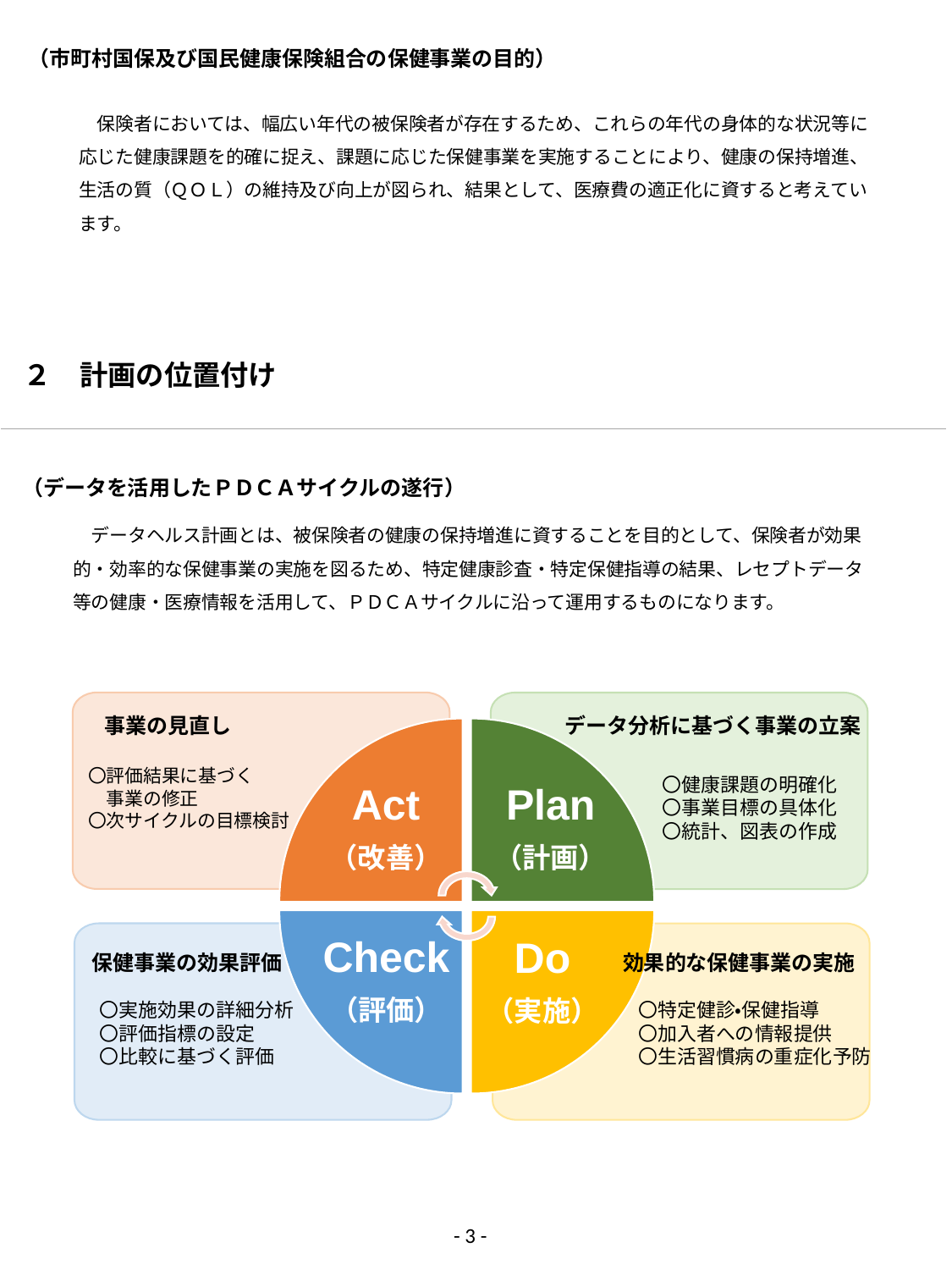

（市町村国保及び国民健康保険組合の保健事業の目的）
　保険者においては、幅広い年代の被保険者が存在するため、これらの年代の身体的な状況等に応じた健康課題を的確に捉え、課題に応じた保健事業を実施することにより、健康の保持増進、生活の質（ＱＯＬ）の維持及び向上が図られ、結果として、医療費の適正化に資すると考えています。
２　計画の位置付け
（データを活用したＰＤＣＡサイクルの遂行）
　データヘルス計画とは、被保険者の健康の保持増進に資することを目的として、保険者が効果的・効率的な保健事業の実施を図るため、特定健康診査・特定保健指導の結果、レセプトデータ等の健康・医療情報を活用して、ＰＤＣＡサイクルに沿って運用するものになります。

事業の見直し
データ分析に基づく事業の立案

〇評価結果に基づく
　事業の修正
〇次サイクルの目標検討
〇健康課題の明確化
〇事業目標の具体化
〇統計、図表の作成
Act
（改善）

Plan
（計画）

Check
（評価）

保健事業の効果評価
効果的な保健事業の実施
Do
（実施）

〇実施効果の詳細分析
〇評価指標の設定
〇比較に基づく評価
〇特定健診・保健指導
〇加入者への情報提供
〇生活習慣病の重症化予防
- 3 -